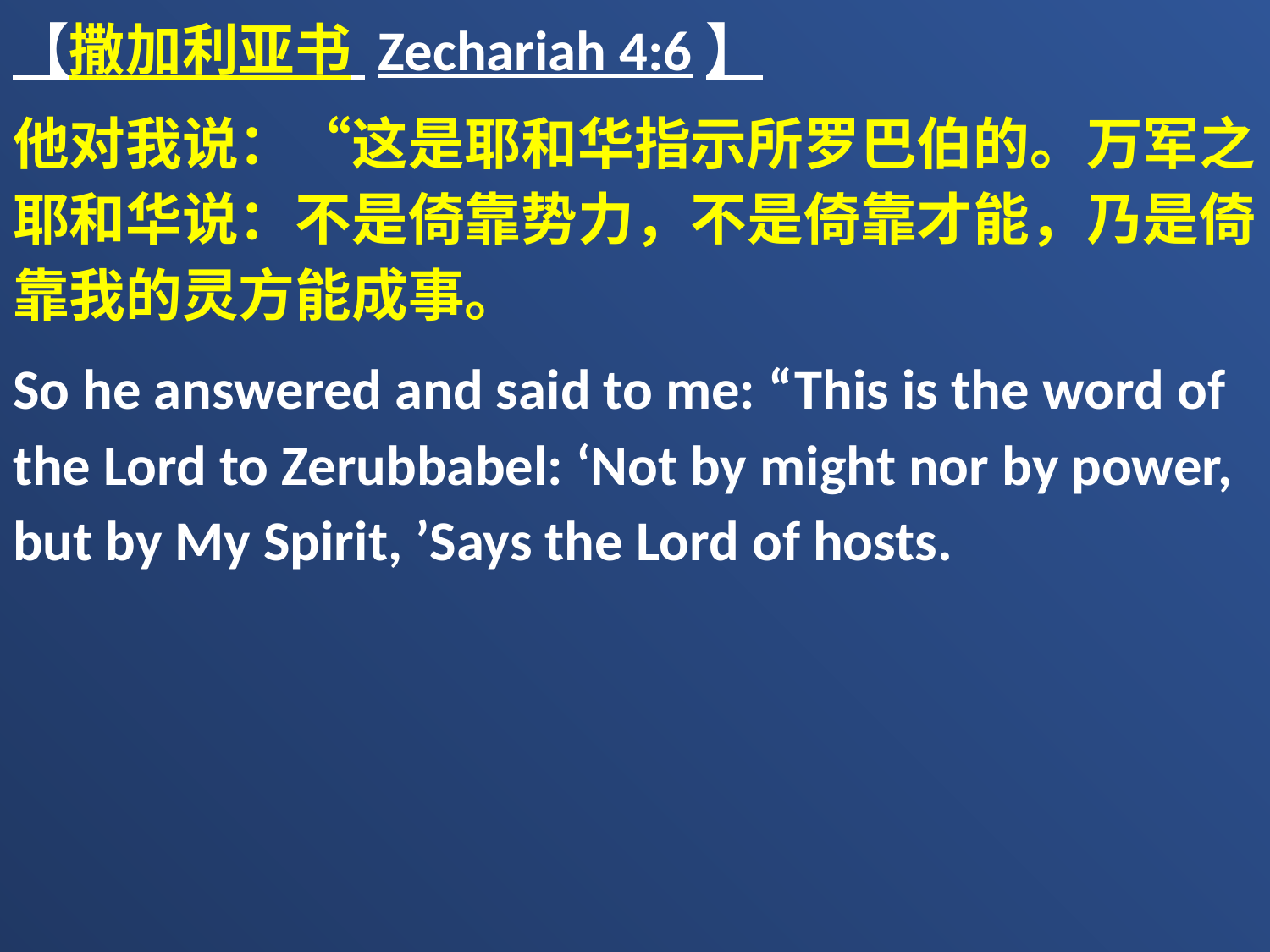

【撒加利亚书 Zechariah 4:6】
他对我说：“这是耶和华指示所罗巴伯的。万军之耶和华说：不是倚靠势力，不是倚靠才能，乃是倚靠我的灵方能成事。
So he answered and said to me: “This is the word of the Lord to Zerubbabel: ‘Not by might nor by power, but by My Spirit, ’Says the Lord of hosts.